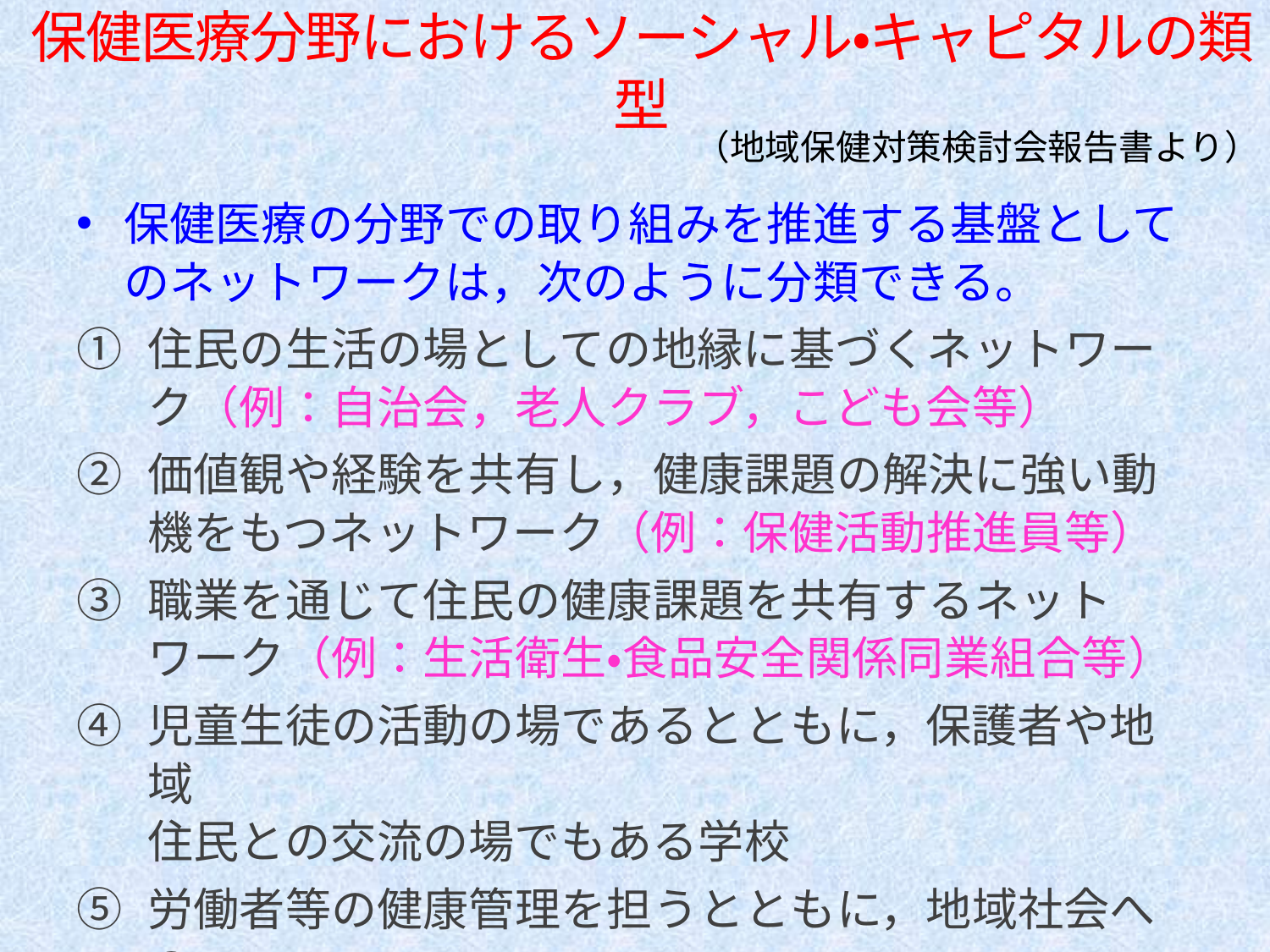

# 保健医療分野におけるソーシャル・キャピタルの類型
（地域保健対策検討会報告書より）
保健医療の分野での取り組みを推進する基盤としてのネットワークは，次のように分類できる。
住民の生活の場としての地縁に基づくネットワーク（例：自治会，老人クラブ，こども会等）
価値観や経験を共有し，健康課題の解決に強い動機をもつネットワーク（例：保健活動推進員等）
職業を通じて住民の健康課題を共有するネットワーク（例：生活衛生・食品安全関係同業組合等）
児童生徒の活動の場であるとともに，保護者や地域
住民との交流の場でもある学校
労働者等の健康管理を担うとともに，地域社会への
社会的責任を果たすことも求められる企業・保険者